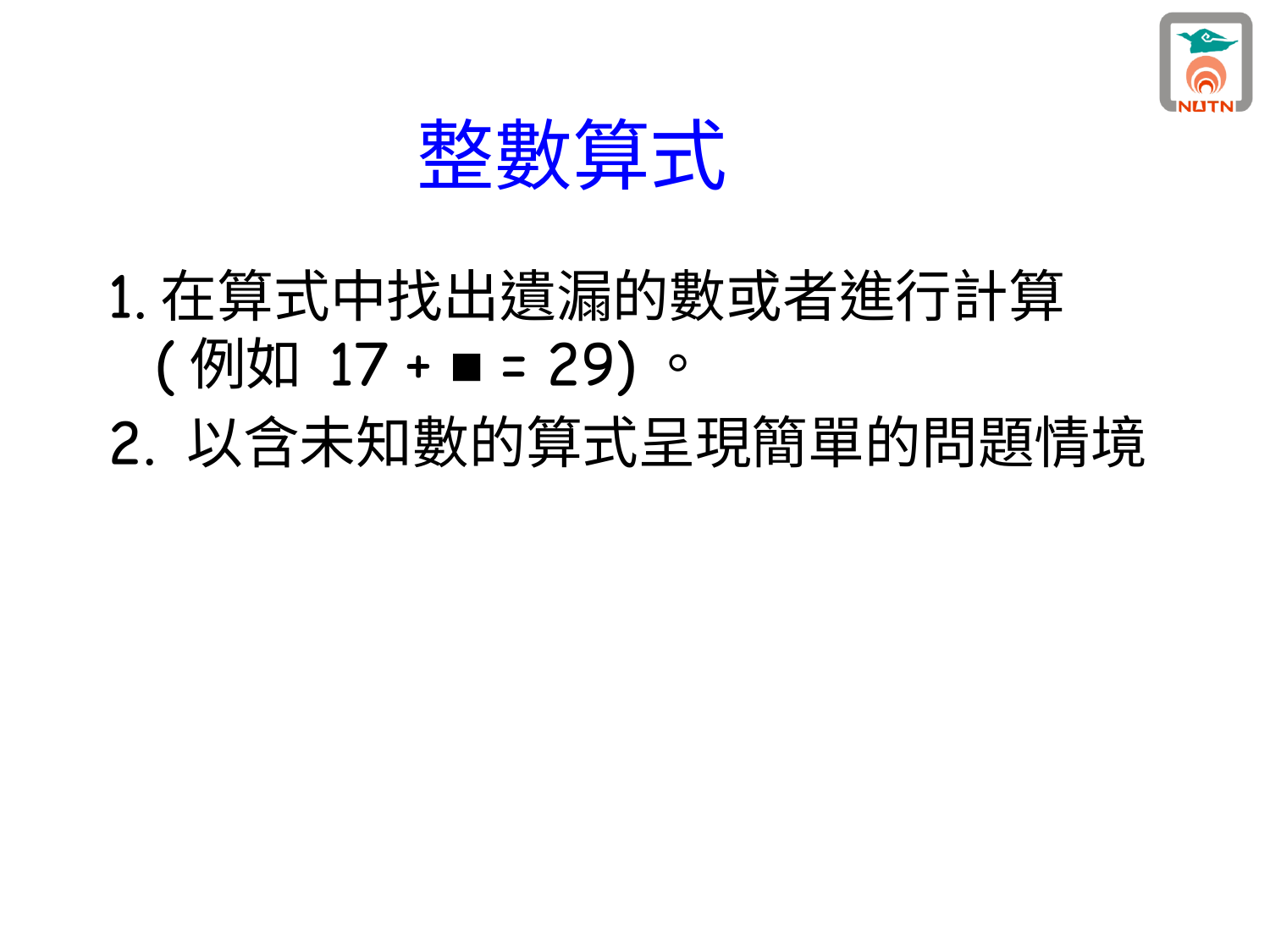

# 整數算式
1.在算式中找出遺漏的數或者進行計算 (例如 17 + ■ = 29)。
2. 以含未知數的算式呈現簡單的問題情境